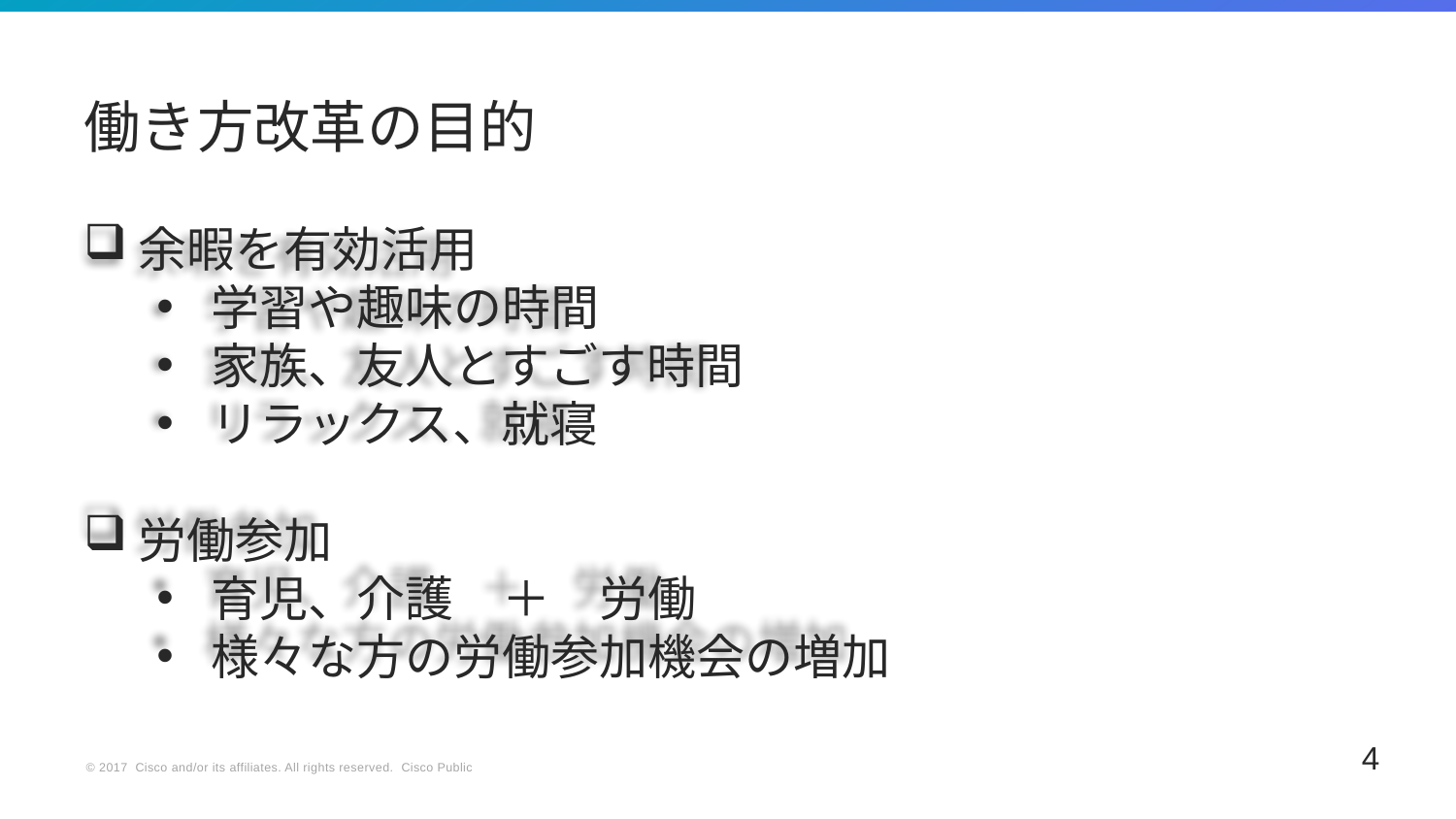

# 働き方改革の目的
余暇を有効活用
学習や趣味の時間
家族、友人とすごす時間
リラックス、就寝

労働参加
育児、介護　＋　労働
様々な方の労働参加機会の増加